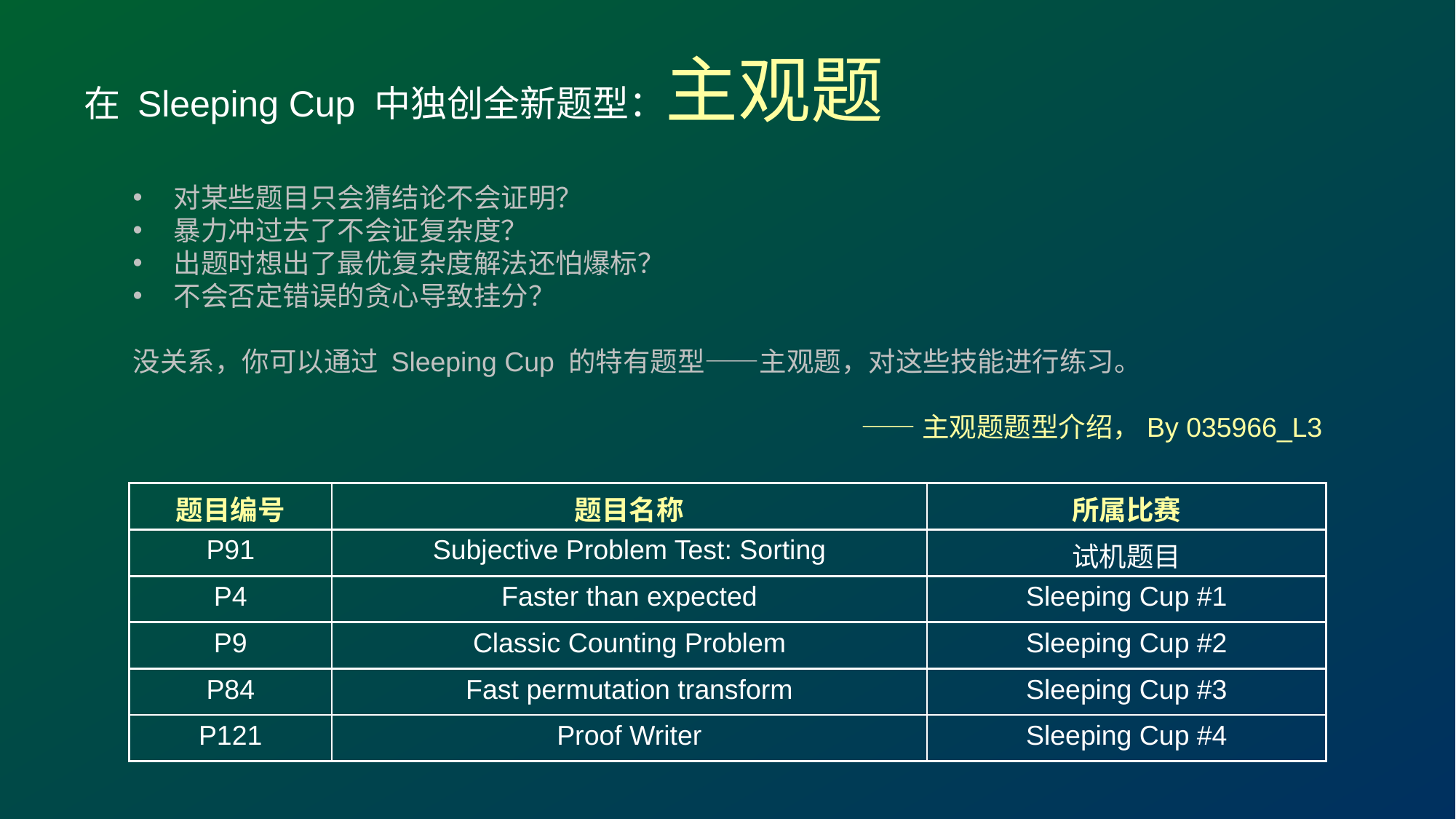

在 Sleeping Cup 中独创全新题型：主观题
对某些题目只会猜结论不会证明？
暴力冲过去了不会证复杂度？
出题时想出了最优复杂度解法还怕爆标？
不会否定错误的贪心导致挂分？

没关系，你可以通过 Sleeping Cup 的特有题型——主观题，对这些技能进行练习。

——主观题题型介绍，By 035966_L3
| 题目编号 | 题目名称 | 所属比赛 |
| --- | --- | --- |
| P91 | Subjective Problem Test: Sorting | 试机题目 |
| P4 | Faster than expected | Sleeping Cup #1 |
| P9 | Classic Counting Problem | Sleeping Cup #2 |
| P84 | Fast permutation transform | Sleeping Cup #3 |
| P121 | Proof Writer | Sleeping Cup #4 |